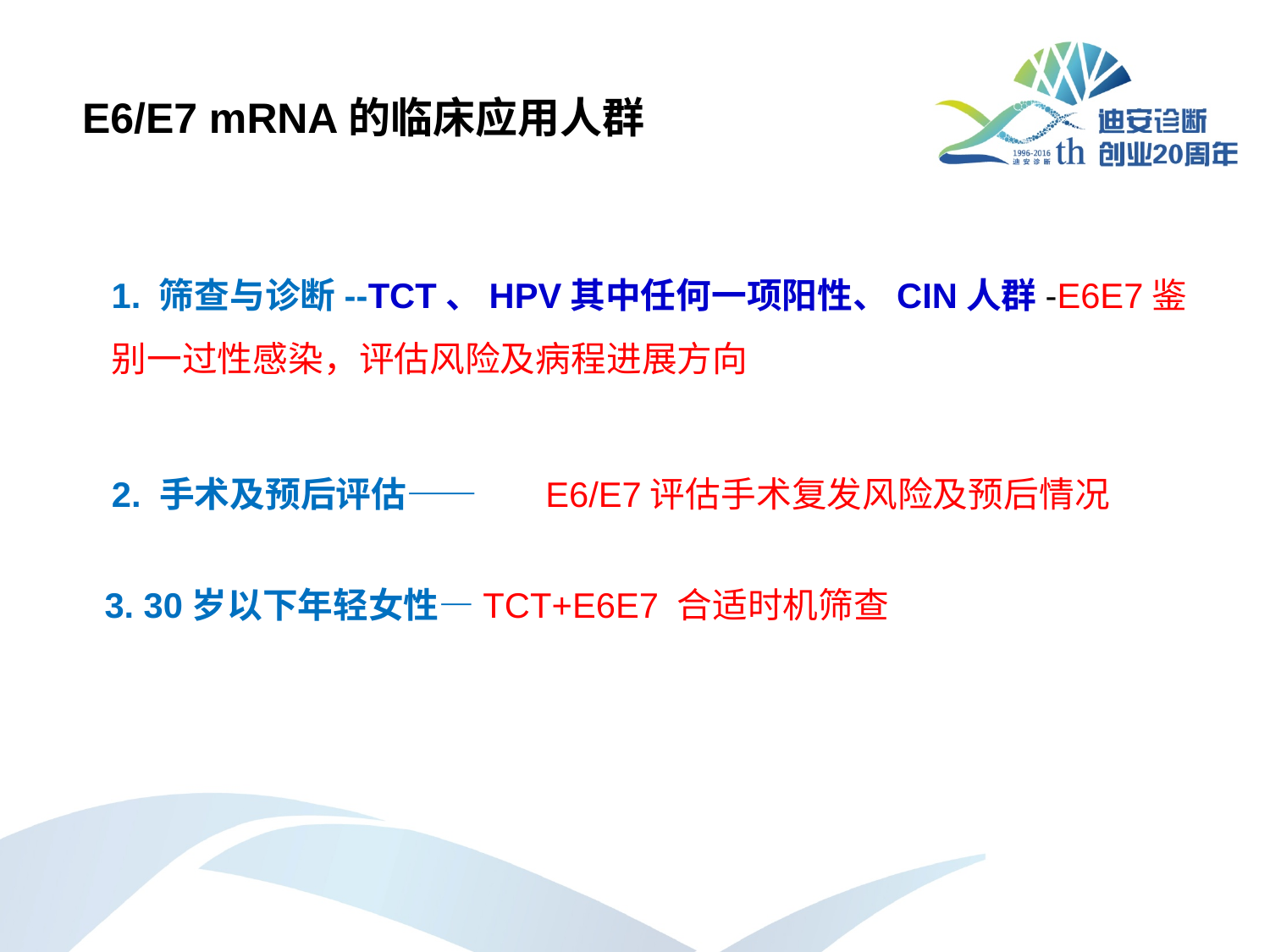

# E6/E7 mRNA的临床应用人群
1. 筛查与诊断--TCT、HPV其中任何一项阳性、CIN人群-E6E7鉴别一过性感染，评估风险及病程进展方向
2. 手术及预后评估——
E6/E7评估手术复发风险及预后情况
3. 30岁以下年轻女性—TCT+E6E7 合适时机筛查